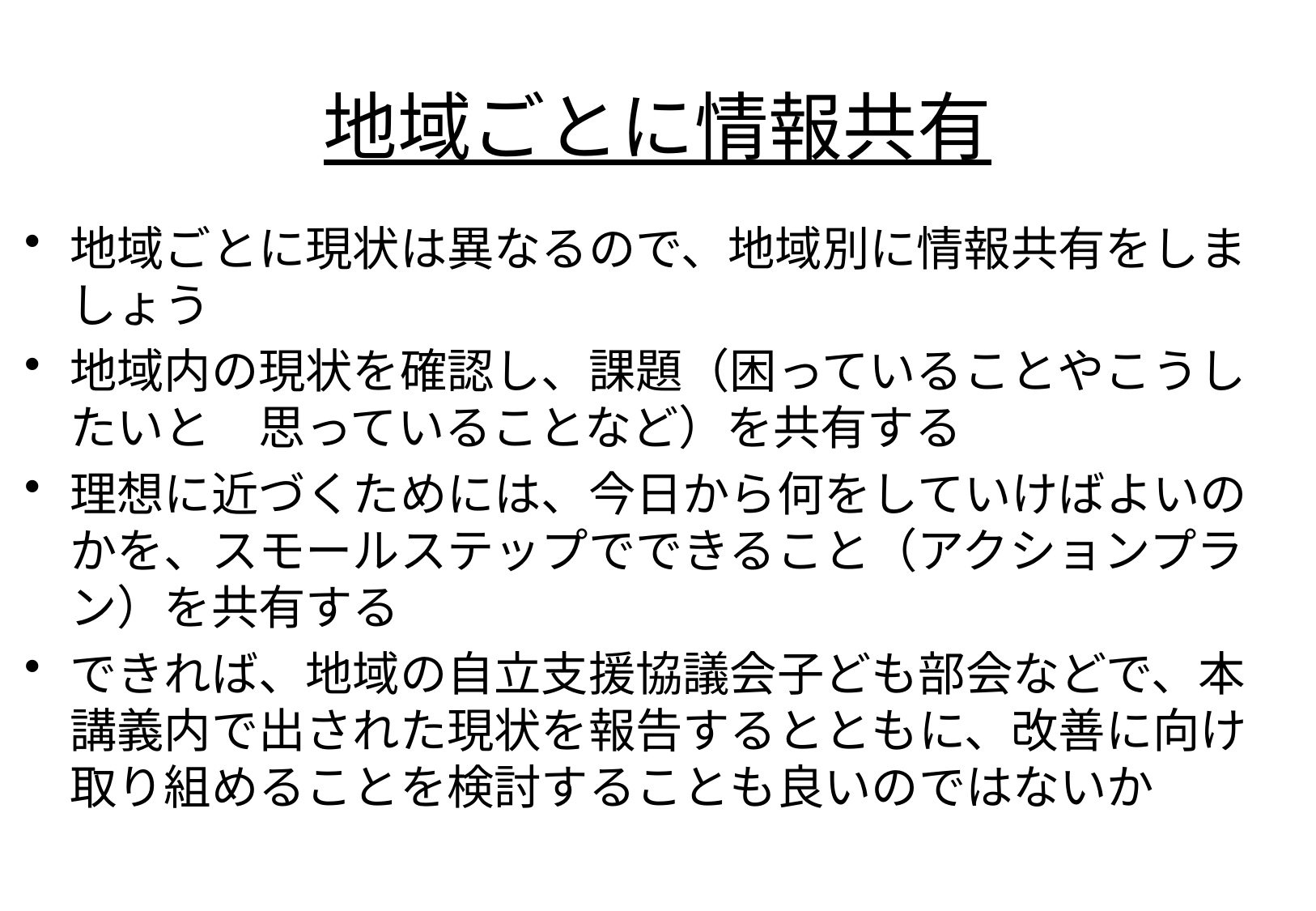

# 地域ごとに情報共有
地域ごとに現状は異なるので、地域別に情報共有をしましょう
地域内の現状を確認し、課題（困っていることやこうしたいと　思っていることなど）を共有する
理想に近づくためには、今日から何をしていけばよいのかを、スモールステップでできること（アクションプラン）を共有する
できれば、地域の自立支援協議会子ども部会などで、本講義内で出された現状を報告するとともに、改善に向け取り組めることを検討することも良いのではないか